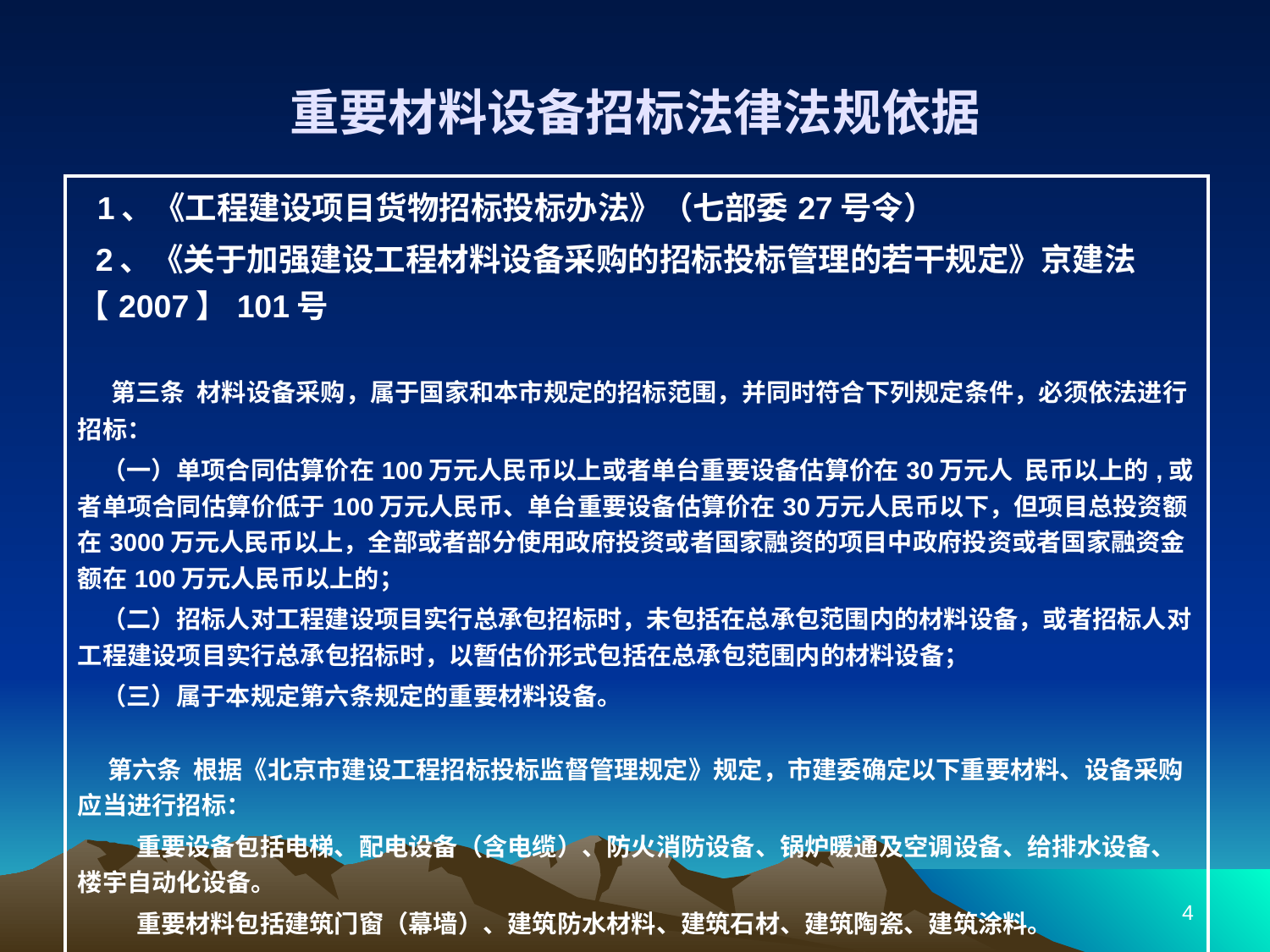

# 重要材料设备招标法律法规依据
| 1、《工程建设项目货物招标投标办法》（七部委27号令） 2、《关于加强建设工程材料设备采购的招标投标管理的若干规定》京建法【2007】101号 第三条 材料设备采购，属于国家和本市规定的招标范围，并同时符合下列规定条件，必须依法进行招标： （一）单项合同估算价在100万元人民币以上或者单台重要设备估算价在30万元人 民币以上的,或者单项合同估算价低于100万元人民币、单台重要设备估算价在30万元人民币以下，但项目总投资额在3000万元人民币以上，全部或者部分使用政府投资或者国家融资的项目中政府投资或者国家融资金额在100万元人民币以上的； （二）招标人对工程建设项目实行总承包招标时，未包括在总承包范围内的材料设备，或者招标人对工程建设项目实行总承包招标时，以暂估价形式包括在总承包范围内的材料设备； （三）属于本规定第六条规定的重要材料设备。 第六条 根据《北京市建设工程招标投标监督管理规定》规定，市建委确定以下重要材料、设备采购应当进行招标： 重要设备包括电梯、配电设备（含电缆）、防火消防设备、锅炉暖通及空调设备、给排水设备、楼宇自动化设备。 重要材料包括建筑门窗（幕墙）、建筑防水材料、建筑石材、建筑陶瓷、建筑涂料。 建筑门窗（幕墙）、防水材料专业工程，已经过招标的，不再进行材料招标。 |
| --- |
4